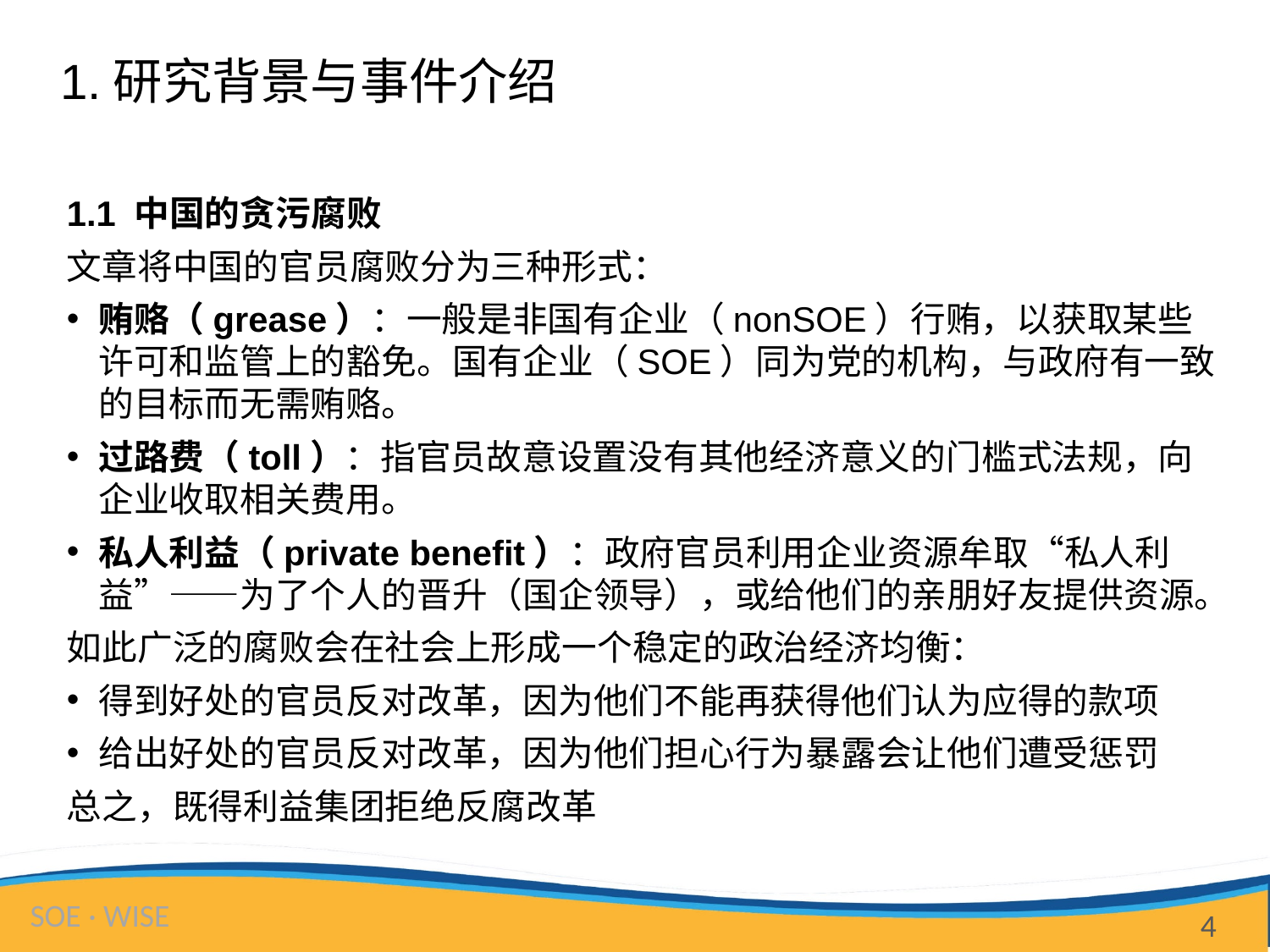

# 1.研究背景与事件介绍
1.1 中国的贪污腐败
文章将中国的官员腐败分为三种形式：
贿赂（grease）：一般是非国有企业（nonSOE）行贿，以获取某些许可和监管上的豁免。国有企业（SOE）同为党的机构，与政府有一致的目标而无需贿赂。
过路费（toll）：指官员故意设置没有其他经济意义的门槛式法规，向企业收取相关费用。
私人利益（private benefit）：政府官员利用企业资源牟取“私人利益”——为了个人的晋升（国企领导），或给他们的亲朋好友提供资源。
如此广泛的腐败会在社会上形成一个稳定的政治经济均衡：
得到好处的官员反对改革，因为他们不能再获得他们认为应得的款项
给出好处的官员反对改革，因为他们担心行为暴露会让他们遭受惩罚
总之，既得利益集团拒绝反腐改革